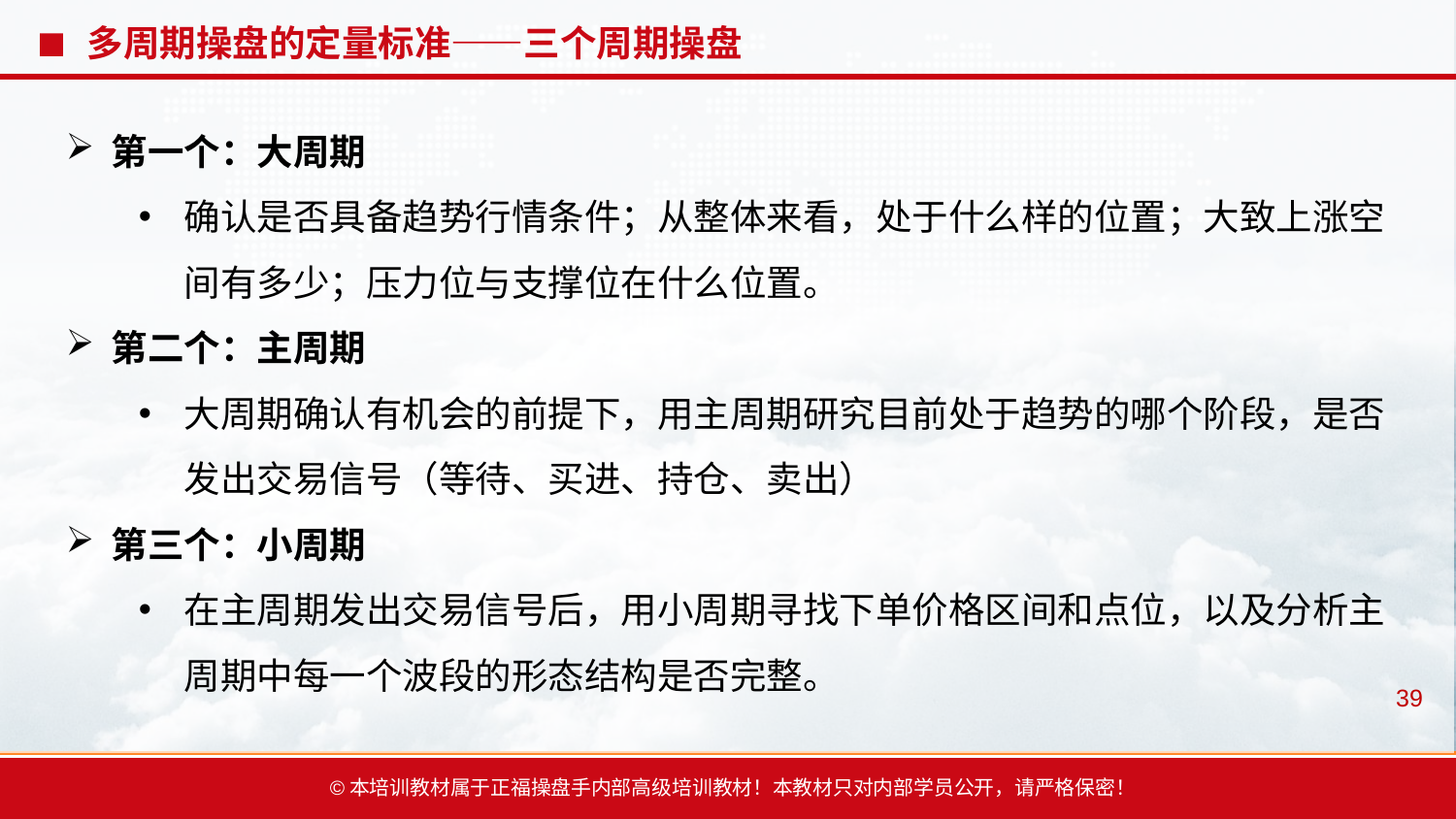

# 多周期操盘的定量标准——三个周期操盘
第一个：大周期
确认是否具备趋势行情条件；从整体来看，处于什么样的位置；大致上涨空间有多少；压力位与支撑位在什么位置。
第二个：主周期
大周期确认有机会的前提下，用主周期研究目前处于趋势的哪个阶段，是否发出交易信号（等待、买进、持仓、卖出）
第三个：小周期
在主周期发出交易信号后，用小周期寻找下单价格区间和点位，以及分析主周期中每一个波段的形态结构是否完整。